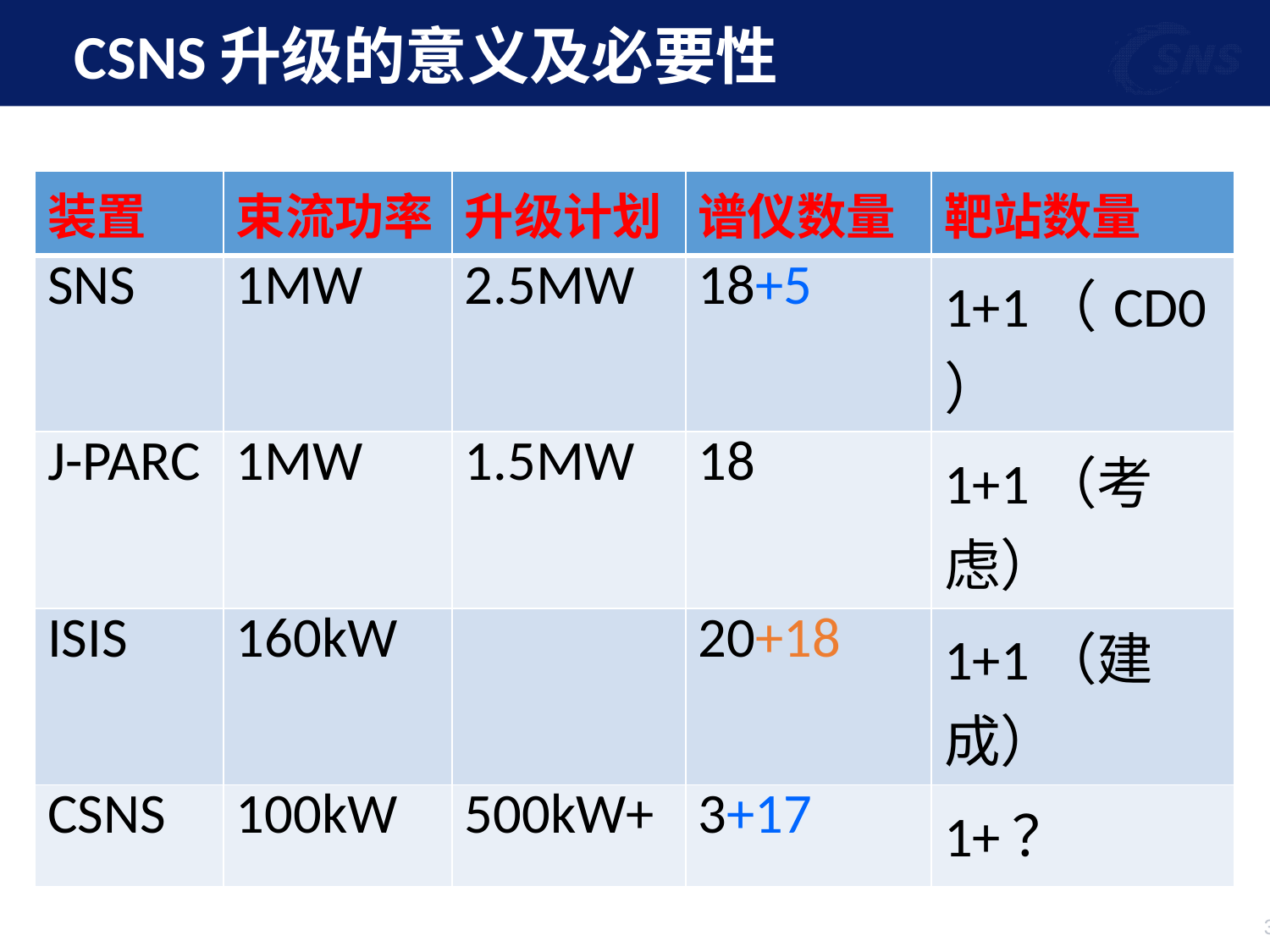

# CSNS升级的意义及必要性
| 装置 | 束流功率 | 升级计划 | 谱仪数量 | 靶站数量 |
| --- | --- | --- | --- | --- |
| SNS | 1MW | 2.5MW | 18+5 | 1+1（CD0） |
| J-PARC | 1MW | 1.5MW | 18 | 1+1（考虑） |
| ISIS | 160kW |  | 20+18 | 1+1（建成） |
| CSNS | 100kW | 500kW+ | 3+17 | 1+？ |